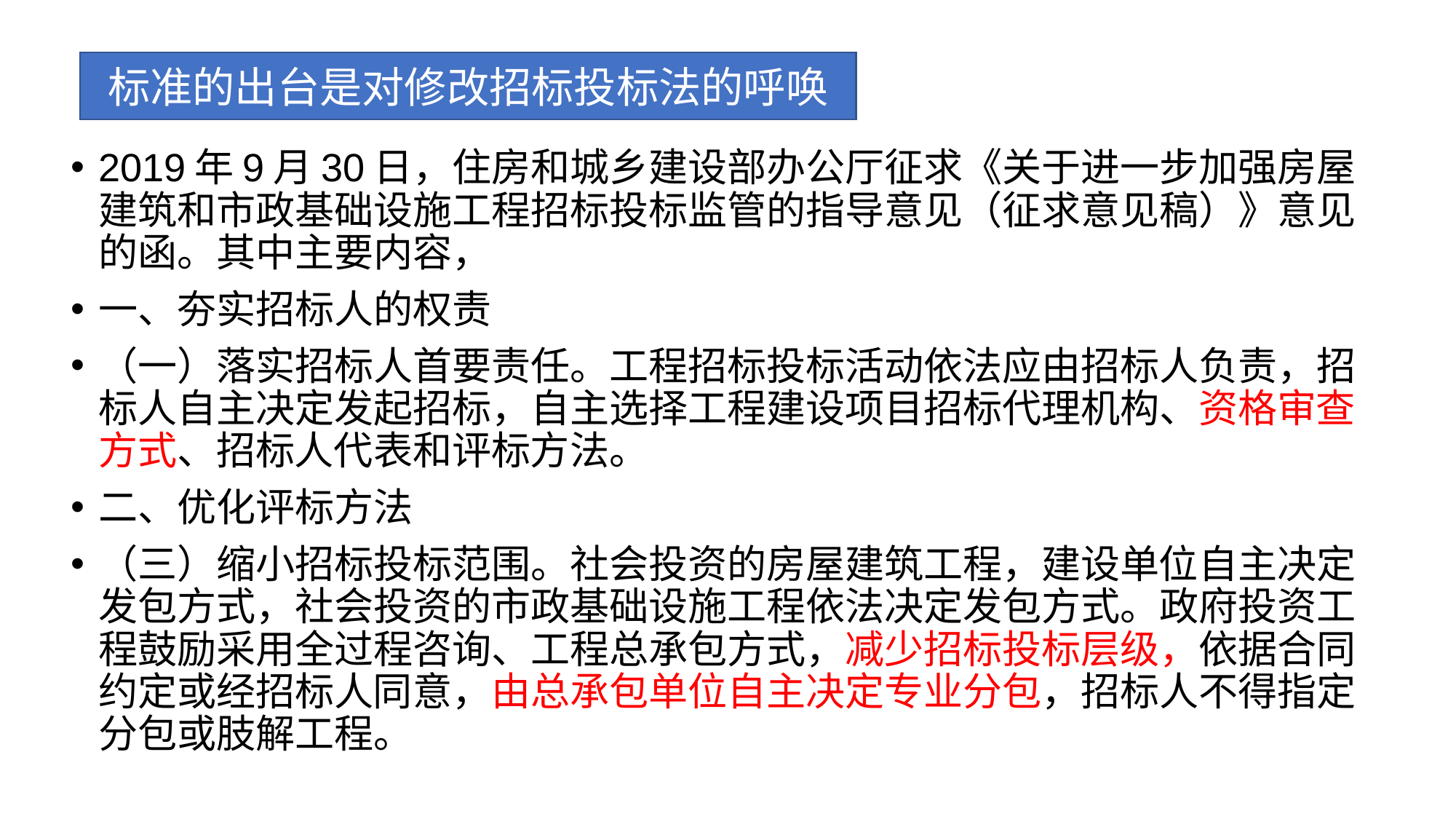

标准的出台是对修改招标投标法的呼唤
2019年9月30日，住房和城乡建设部办公厅征求《关于进一步加强房屋建筑和市政基础设施工程招标投标监管的指导意见（征求意见稿）》意见的函。其中主要内容，
一、夯实招标人的权责
（一）落实招标人首要责任。工程招标投标活动依法应由招标人负责，招标人自主决定发起招标，自主选择工程建设项目招标代理机构、资格审查方式、招标人代表和评标方法。
二、优化评标方法
（三）缩小招标投标范围。社会投资的房屋建筑工程，建设单位自主决定发包方式，社会投资的市政基础设施工程依法决定发包方式。政府投资工程鼓励采用全过程咨询、工程总承包方式，减少招标投标层级，依据合同约定或经招标人同意，由总承包单位自主决定专业分包，招标人不得指定分包或肢解工程。